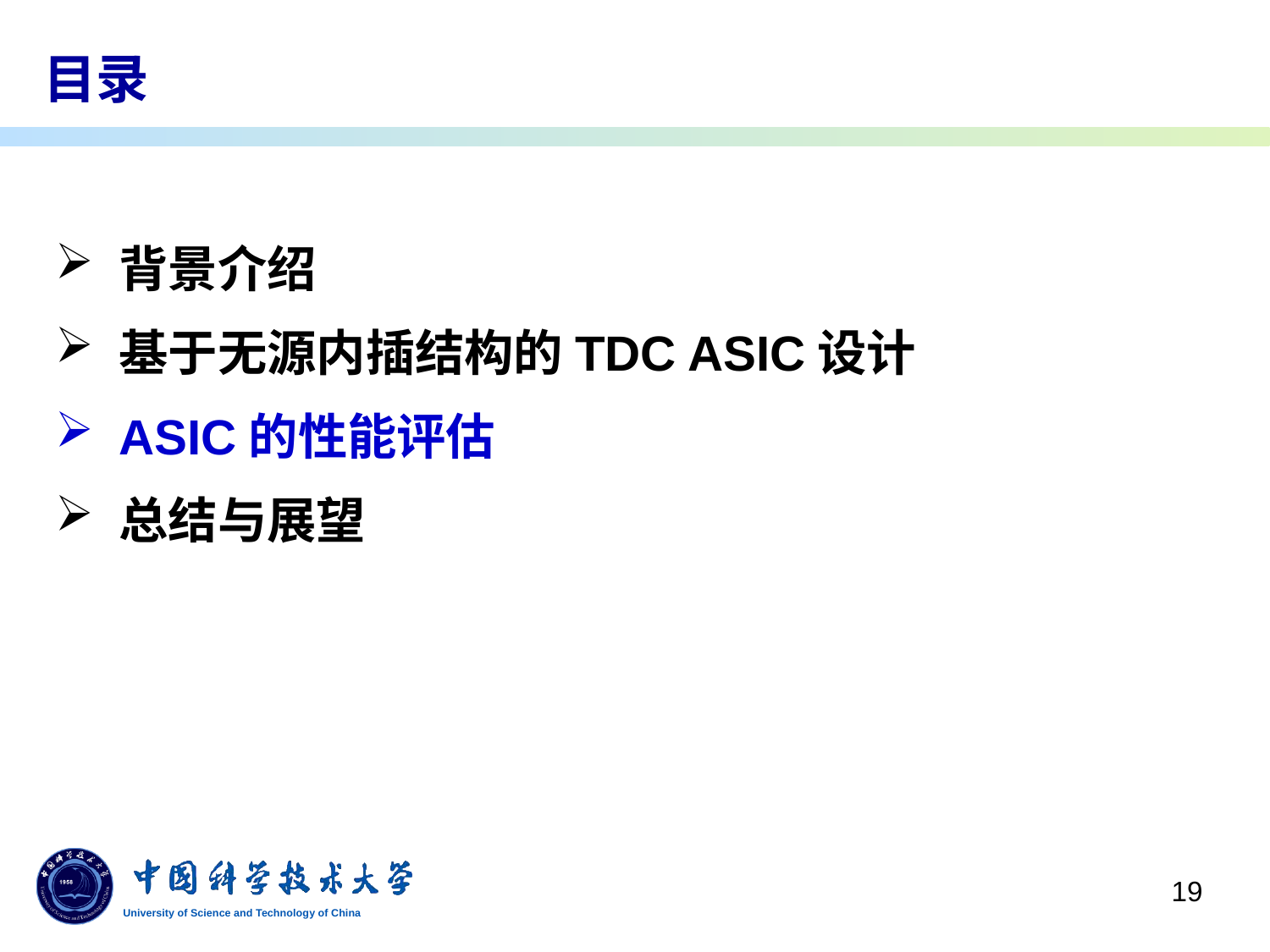

# 目录
背景介绍
基于无源内插结构的TDC ASIC设计
ASIC的性能评估
总结与展望